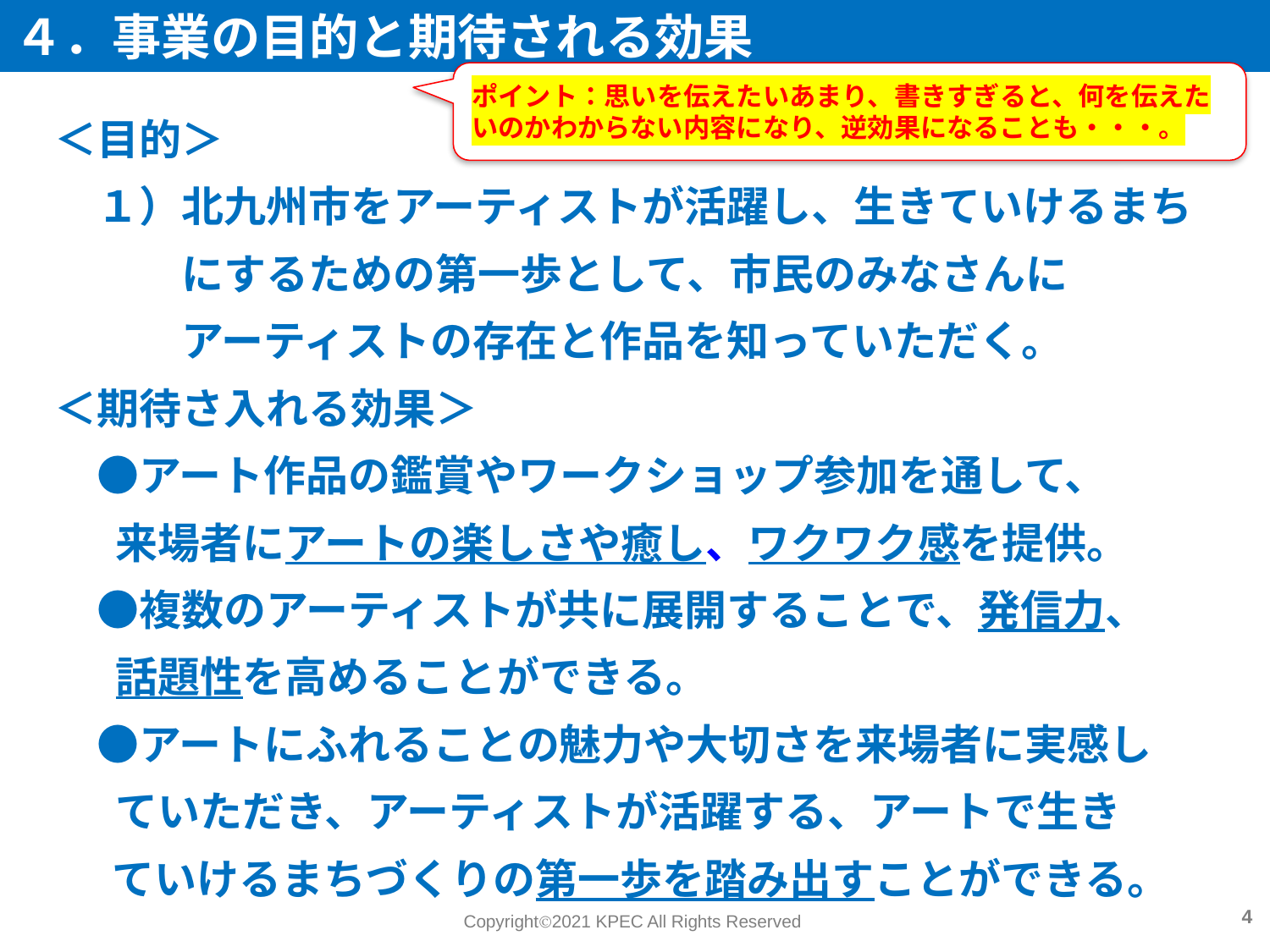

４．事業の目的と期待される効果
ポイント：思いを伝えたいあまり、書きすぎると、何を伝えたいのかわからない内容になり、逆効果になることも・・・。
＜目的＞
　１）北九州市をアーティストが活躍し、生きていけるまち
　　　にするための第一歩として、市民のみなさんに
　　　アーティストの存在と作品を知っていただく。
＜期待さ入れる効果＞
　●アート作品の鑑賞やワークショップ参加を通して、
　  来場者にアートの楽しさや癒し、ワクワク感を提供。
　●複数のアーティストが共に展開することで、発信力、
　  話題性を高めることができる。
　●アートにふれることの魅力や大切さを来場者に実感し
　  ていただき、アーティストが活躍する、アートで生き
     ていけるまちづくりの第一歩を踏み出すことができる。